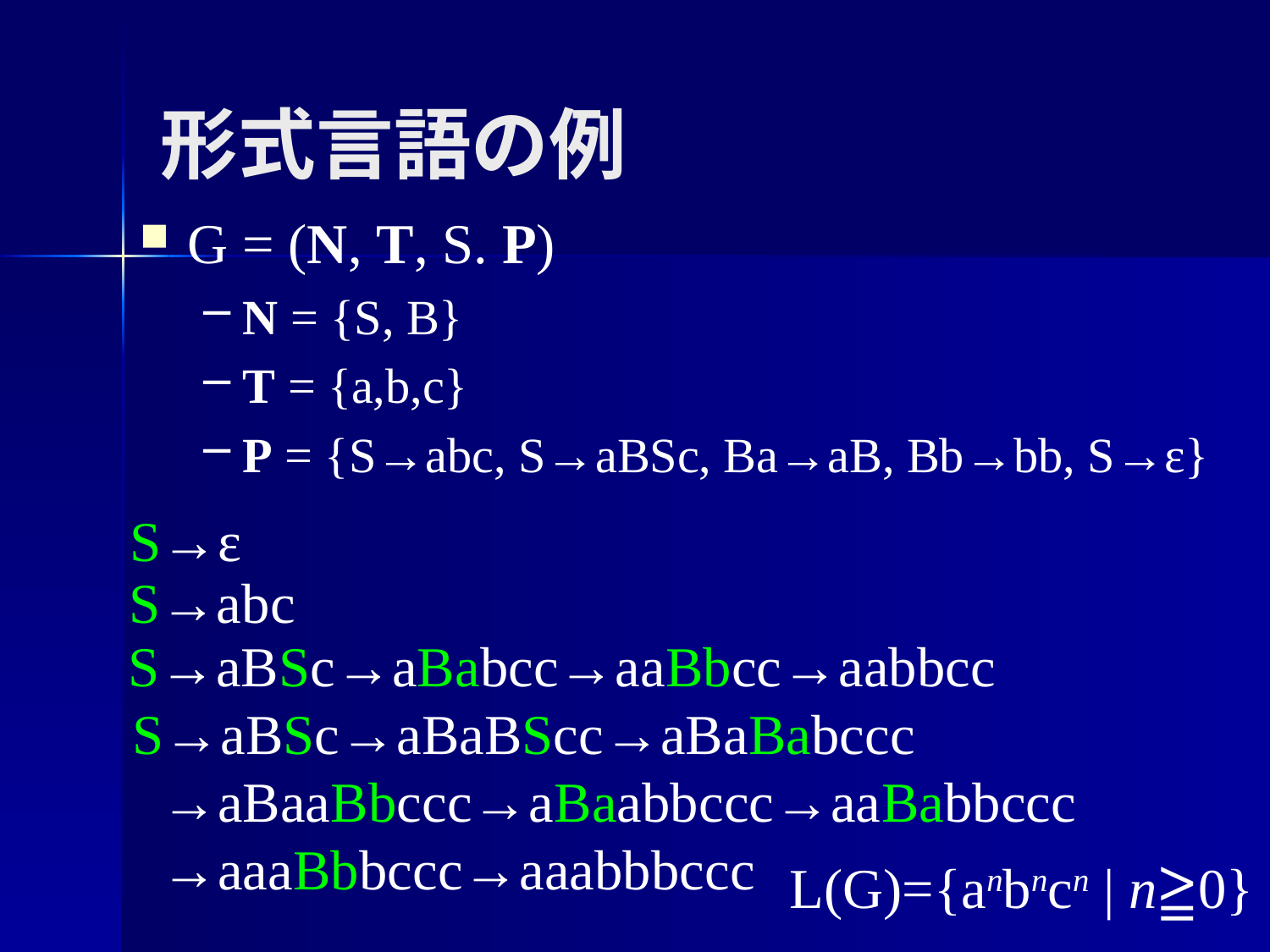

# 形式言語の例
G = (N, T, S. P)
N = {S, B}
T = {a,b,c}
P = {S→abc, S→aBSc, Ba→aB, Bb→bb, S→ε}
S→ε
S→abc
S→aBSc→aBabcc→aaBbcc→aabbcc
S→aBSc→aBaBScc→aBaBabccc
  →aBaaBbccc→aBaabbccc→aaBabbccc
  →aaaBbbccc→aaabbbccc
L(G)={anbncn | n≧0}